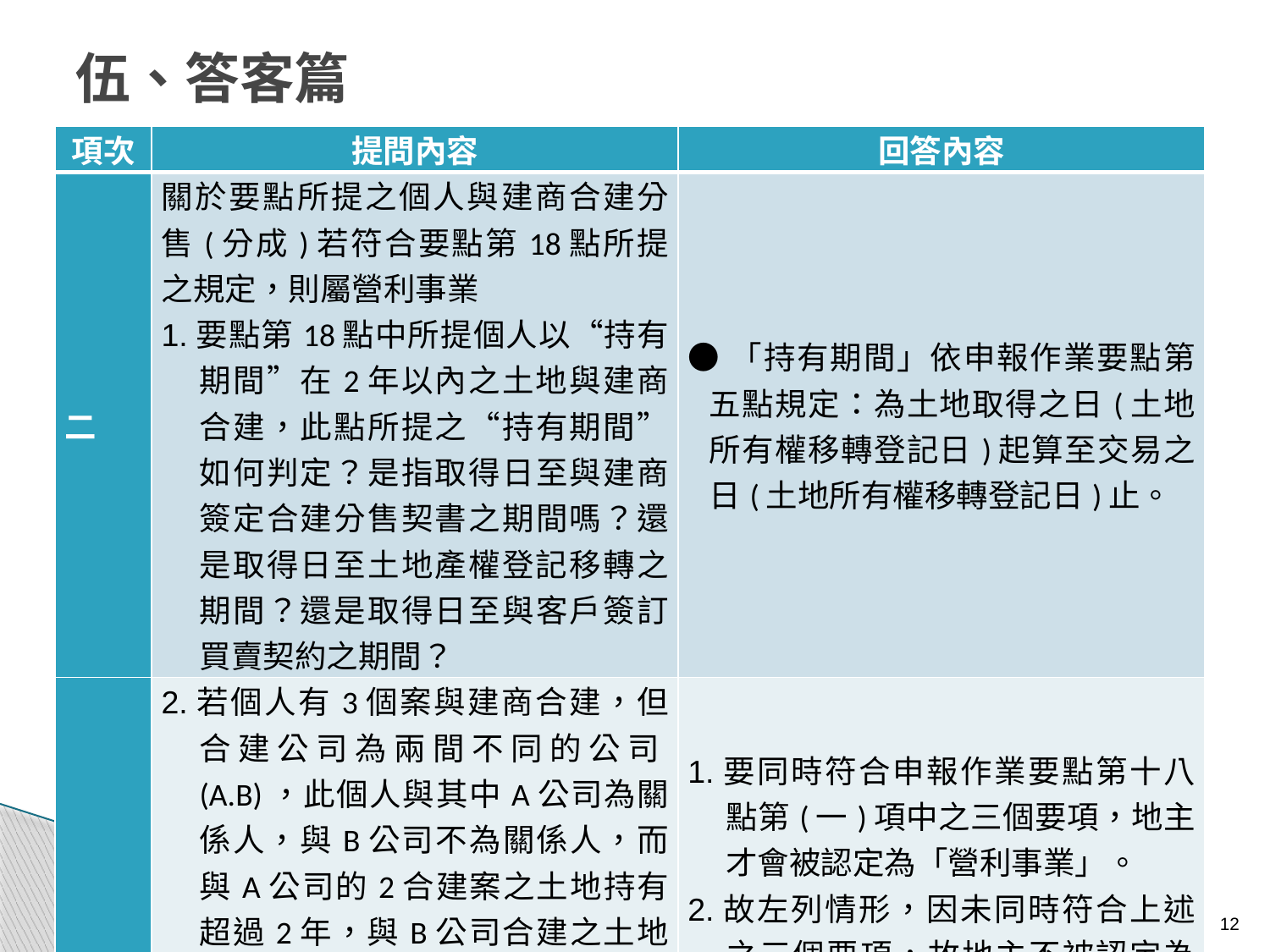

# 伍、答客篇
| 項次 | 提問內容 | 回答內容 |
| --- | --- | --- |
| 二 | 關於要點所提之個人與建商合建分售(分成)若符合要點第18點所提之規定，則屬營利事業 1.要點第18點中所提個人以“持有期間”在2年以內之土地與建商合建，此點所提之“持有期間”如何判定？是指取得日至與建商簽定合建分售契書之期間嗎？還是取得日至土地產權登記移轉之期間？還是取得日至與客戶簽訂買賣契約之期間？ | ●「持有期間」依申報作業要點第五點規定：為土地取得之日(土地所有權移轉登記日)起算至交易之日(土地所有權移轉登記日)止。 |
|  | 2.若個人有3個案與建商合建，但合建公司為兩間不同的公司(A.B)，此個人與其中A公司為關係人，與B公司不為關係人，而與A公司的2合建案之土地持有超過2年，與B公司合建之土地尚未超過2年且3個案皆在5年內完成，試問此個人會被判定營利行為嗎？ | 1.要同時符合申報作業要點第十八點第(一)項中之三個要項，地主才會被認定為「營利事業」。 2.故左列情形，因未同時符合上述之三個要項，故地主不被認定為營利事業。 |
12